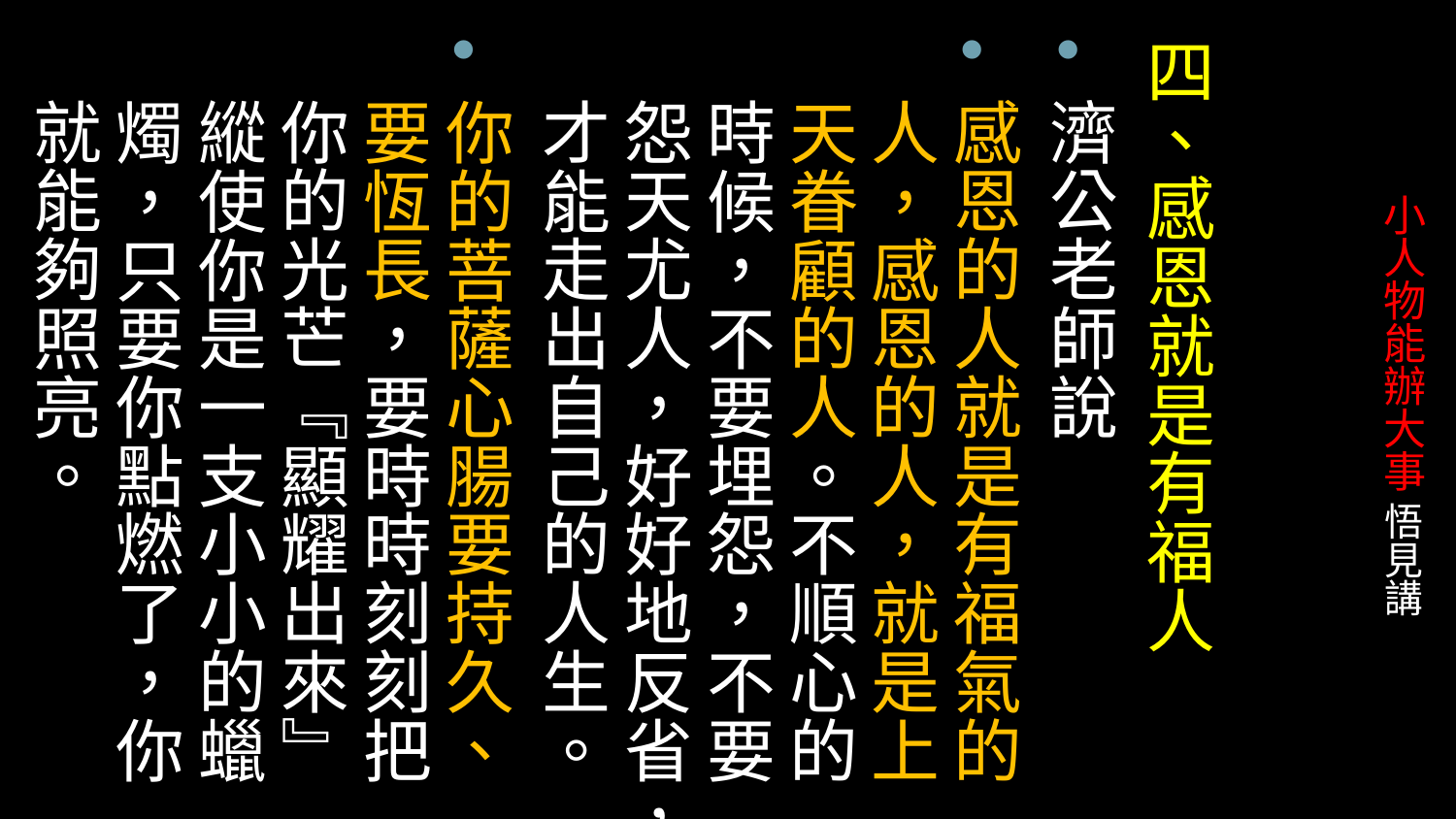

四、感恩就是有福人
濟公老師說
感恩的人就是有福氣的人，感恩的人，就是上天眷顧的人。不順心的時候，不要埋怨，不要怨天尤人，好好地反省，才能走出自己的人生。
你的菩薩心腸要持久、要恆長，要時時刻刻把你的光芒『顯耀出來』縱使你是一支小小的蠟燭，只要你點燃了，你就能夠照亮。
# 小人物能辦大事 悟見講